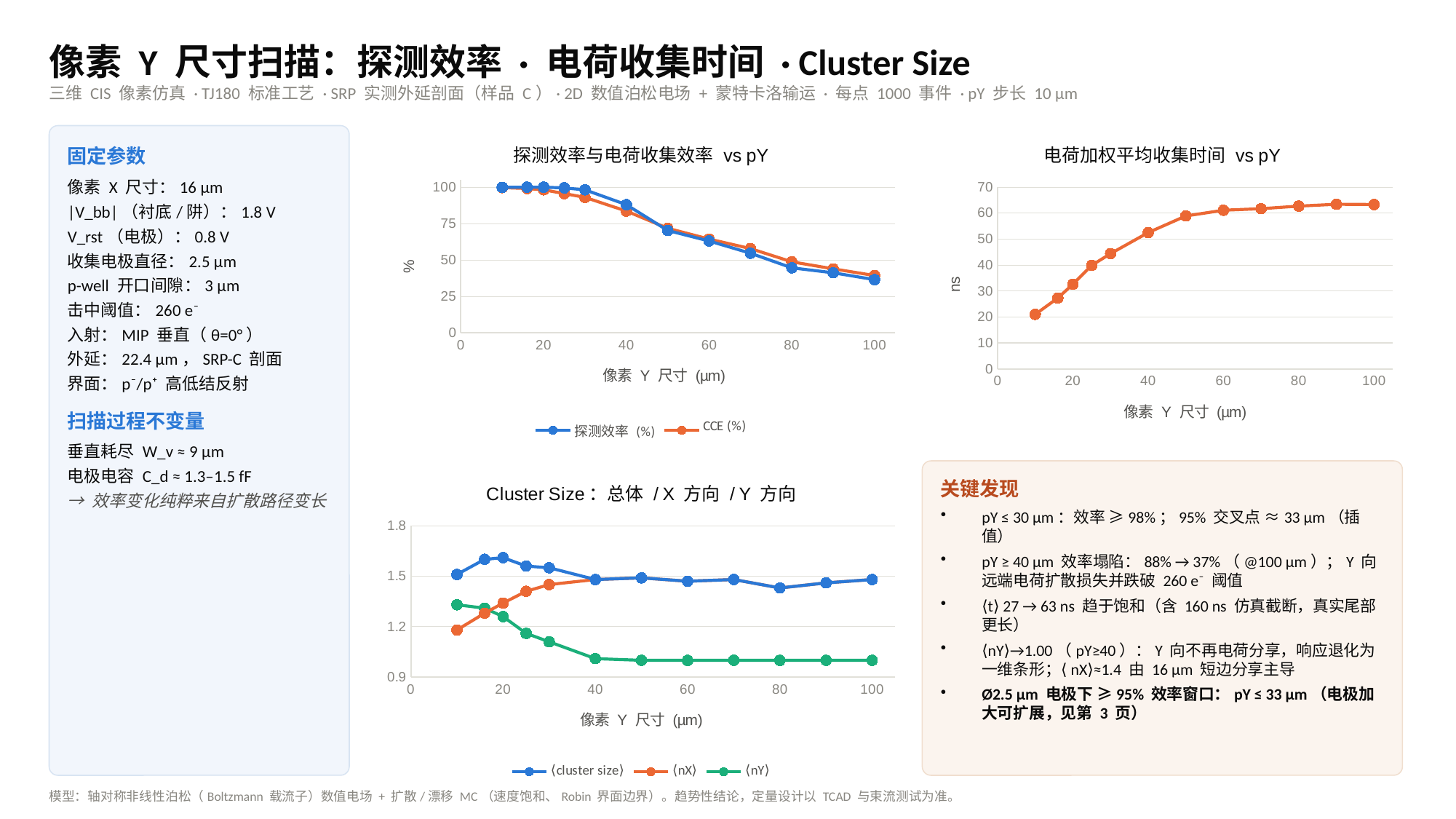

像素 Y 尺寸扫描：探测效率 · 电荷收集时间 · Cluster Size
三维 CIS 像素仿真 · TJ180 标准工艺 · SRP 实测外延剖面（样品 C）· 2D 数值泊松电场 + 蒙特卡洛输运 · 每点 1000 事件 · pY 步长 10 µm

### Chart: 探测效率与电荷收集效率 vs pY

| Category | 探测效率 (%) | CCE (%) |
|---|---|---|

### Chart: 电荷加权平均收集时间 vs pY

| Category | 平均收集时间 (ns) |
|---|---|
固定参数
像素 X 尺寸：16 µm
|V_bb|（衬底/阱）：1.8 V
V_rst（电极）：0.8 V
收集电极直径：2.5 µm
p-well 开口间隙：3 µm
击中阈值：260 e⁻
入射：MIP 垂直（θ=0°）
外延：22.4 µm，SRP-C 剖面
界面：p⁻/p⁺ 高低结反射
扫描过程不变量
垂直耗尽 W_v ≈ 9 µm
电极电容 C_d ≈ 1.3–1.5 fF
→ 效率变化纯粹来自扩散路径变长

### Chart: Cluster Size：总体 / X 方向 / Y 方向

| Category | ⟨cluster size⟩ | ⟨nX⟩ | ⟨nY⟩ |
|---|---|---|---|
关键发现
pY ≤ 30 µm：效率 ≥98%；95% 交叉点 ≈33 µm（插值）
pY ≥ 40 µm 效率塌陷：88% → 37%（@100 µm）；Y 向远端电荷扩散损失并跌破 260 e⁻ 阈值
⟨t⟩ 27 → 63 ns 趋于饱和（含 160 ns 仿真截断，真实尾部更长）
⟨nY⟩→1.00（pY≥40）：Y 向不再电荷分享，响应退化为一维条形；⟨nX⟩≈1.4 由 16 µm 短边分享主导
Ø2.5 µm 电极下 ≥95% 效率窗口：pY ≤ 33 µm（电极加大可扩展，见第 3 页）
模型：轴对称非线性泊松（Boltzmann 载流子）数值电场 + 扩散/漂移 MC（速度饱和、Robin 界面边界）。趋势性结论，定量设计以 TCAD 与束流测试为准。